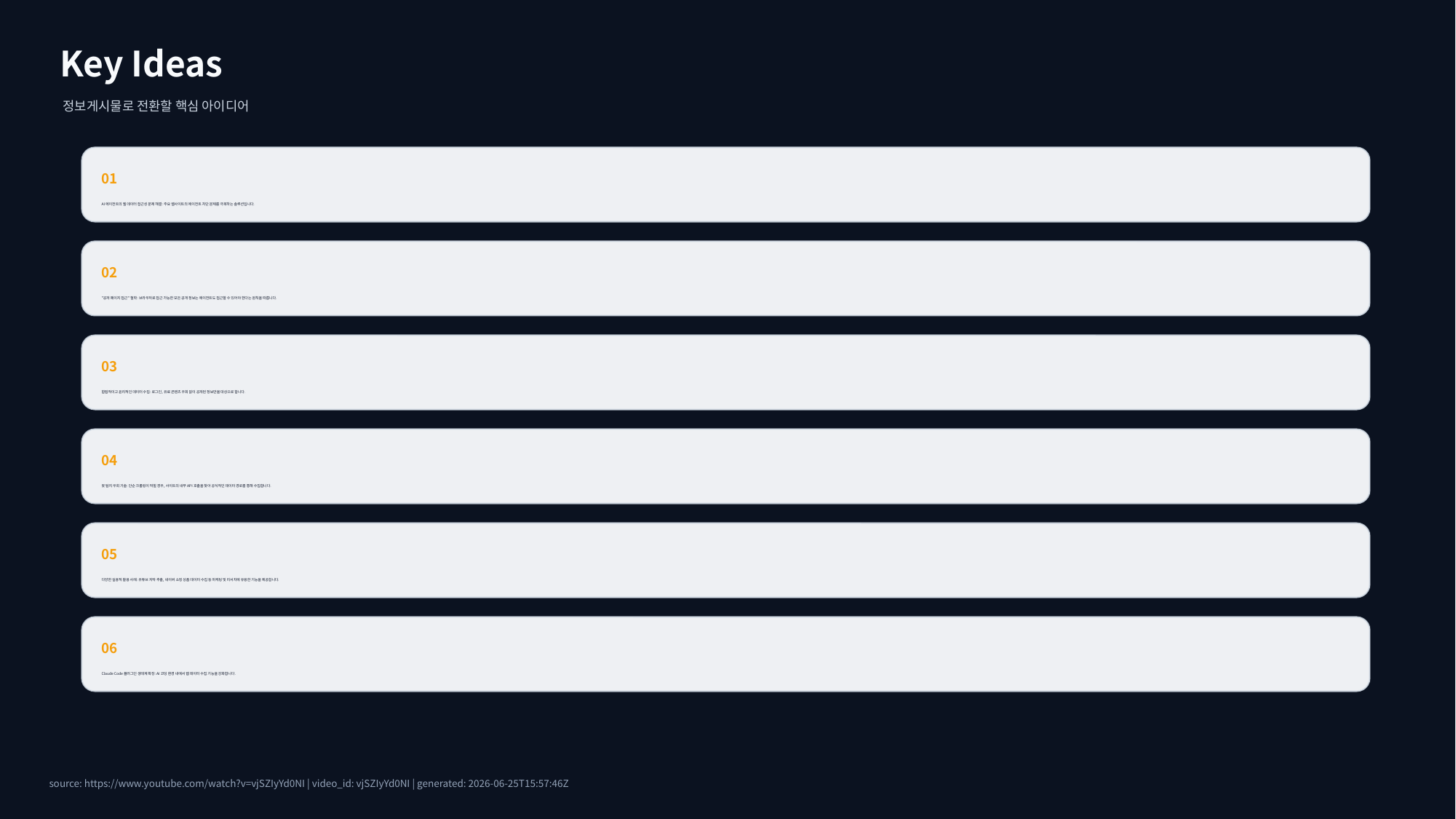

Key Ideas
정보게시물로 전환할 핵심 아이디어

01
AI 에이전트의 웹 데이터 접근성 문제 해결: 주요 웹사이트의 에이전트 차단 문제를 극복하는 솔루션입니다.

02
"공개 페이지 접근" 철학: 브라우저로 접근 가능한 모든 공개 정보는 에이전트도 접근할 수 있어야 한다는 원칙을 따릅니다.

03
합법적이고 윤리적인 데이터 수집: 로그인, 유료 콘텐츠 우회 없이 공개된 정보만을 대상으로 합니다.

04
봇 탐지 우회 기술: 단순 크롤링이 막힐 경우, 사이트의 내부 API 호출을 찾아 공식적인 데이터 경로를 통해 수집합니다.

05
다양한 실용적 활용 사례: 유튜브 자막 추출, 네이버 쇼핑 상품 데이터 수집 등 마케팅 및 리서치에 유용한 기능을 제공합니다.

06
Claude Code 플러그인 생태계 확장: AI 코딩 환경 내에서 웹 데이터 수집 기능을 강화합니다.
source: https://www.youtube.com/watch?v=vjSZIyYd0NI | video_id: vjSZIyYd0NI | generated: 2026-06-25T15:57:46Z